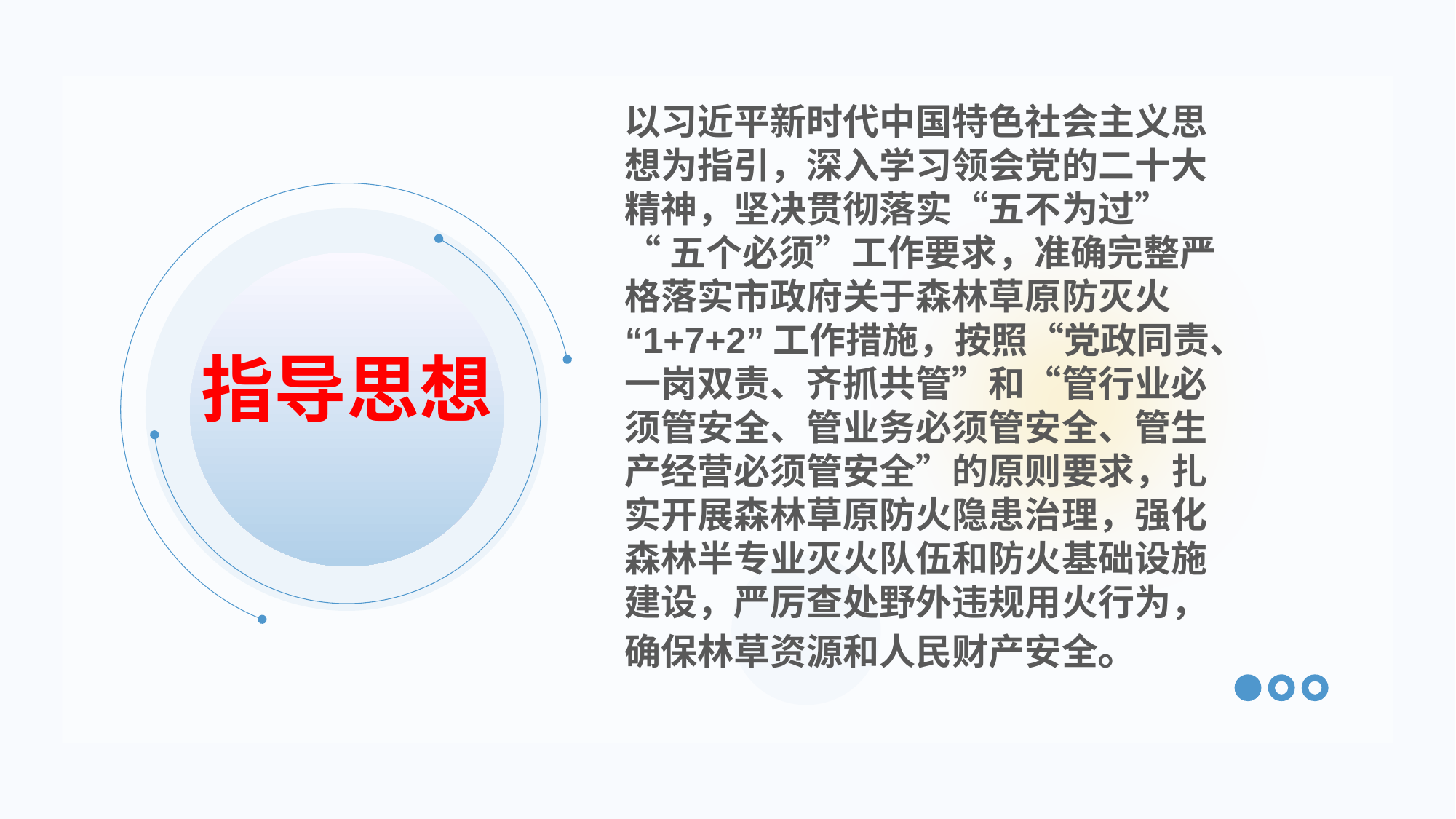

以习近平新时代中国特色社会主义思
想为指引，深入学习领会党的二十大
精神，坚决贯彻落实“五不为过”
“五个必须”工作要求，准确完整严
格落实市政府关于森林草原防灭火
“1+7+2”工作措施，按照“党政同责、
一岗双责、齐抓共管”和“管行业必
须管安全、管业务必须管安全、管生
产经营必须管安全”的原则要求，扎
实开展森林草原防火隐患治理，强化
森林半专业灭火队伍和防火基础设施
建设，严厉查处野外违规用火行为，
确保林草资源和人民财产安全。

指导思想